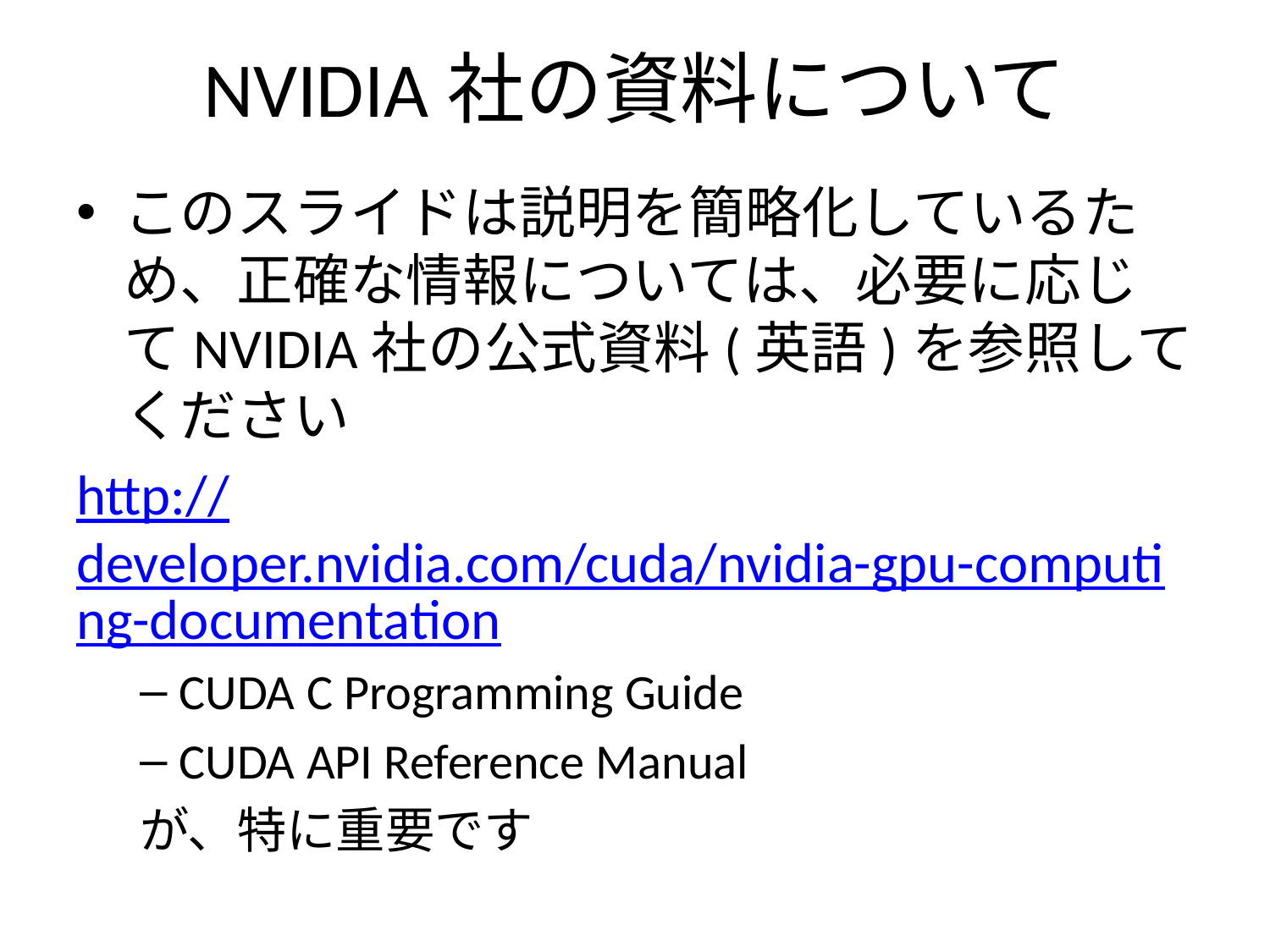

# NVIDIA社の資料について
このスライドは説明を簡略化しているため、正確な情報については、必要に応じてNVIDIA社の公式資料(英語)を参照してください
http://developer.nvidia.com/cuda/nvidia-gpu-computing-documentation
CUDA C Programming Guide
CUDA API Reference Manual
が、特に重要です